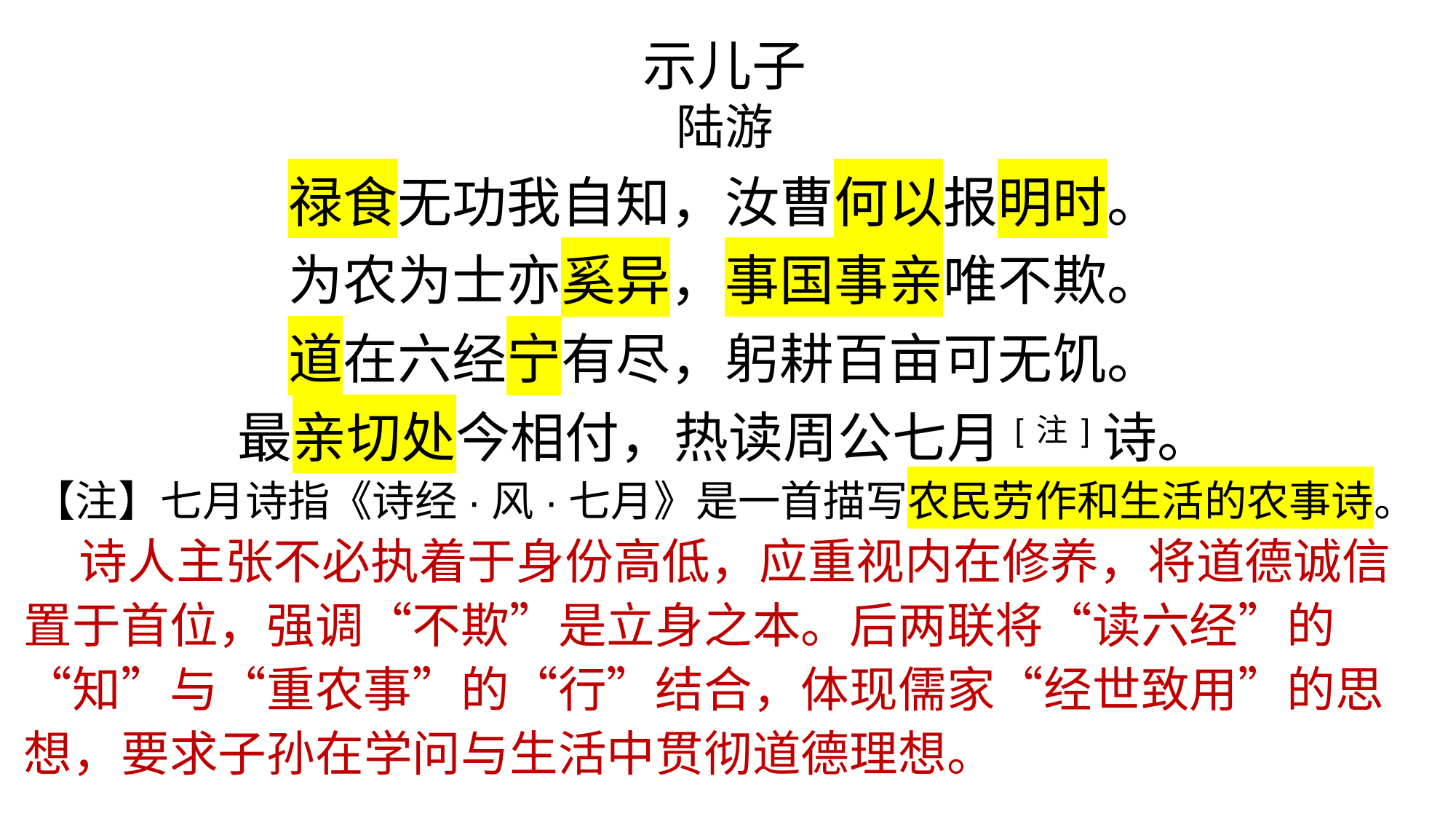

示儿子
陆游
禄食无功我自知，汝曹何以报明时。
为农为士亦奚异，事国事亲唯不欺。
道在六经宁有尽，躬耕百亩可无饥。
最亲切处今相付，热读周公七月[注]诗。
【注】七月诗指《诗经·风·七月》是一首描写农民劳作和生活的农事诗。
    诗人主张不必执着于身份高低，应重视内在修养，将道德诚信置于首位，强调“不欺”是立身之本。后两联将“读六经”的“知”与“重农事”的“行”结合，体现儒家“经世致用”的思想，要求子孙在学问与生活中贯彻道德理想。